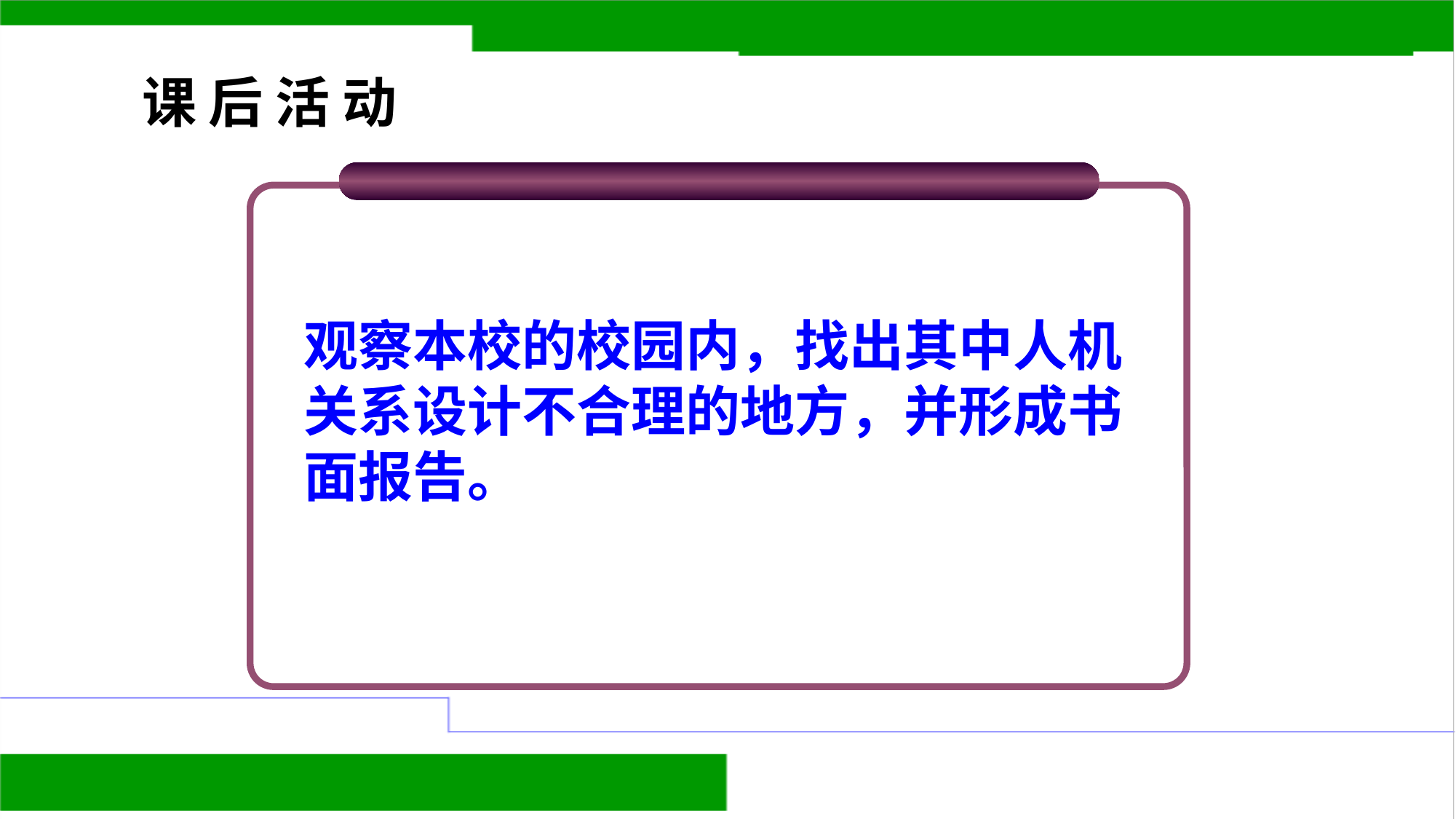

课 后 活 动

观察本校的校园内，找出其中人机关系设计不合理的地方，并形成书面报告。